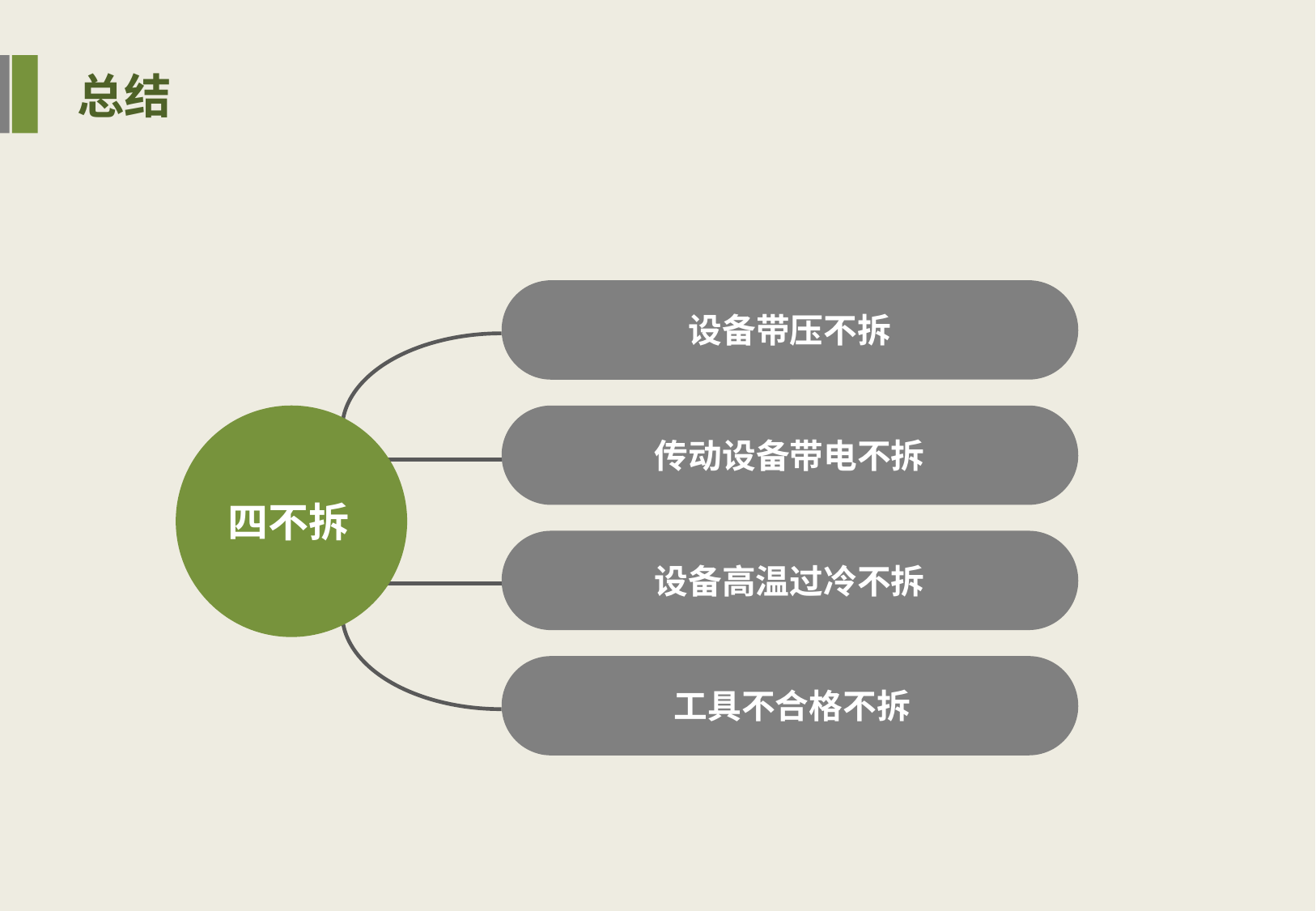

总结

设备带压不拆

传动设备带电不拆
四不拆

设备高温过冷不拆

工具不合格不拆